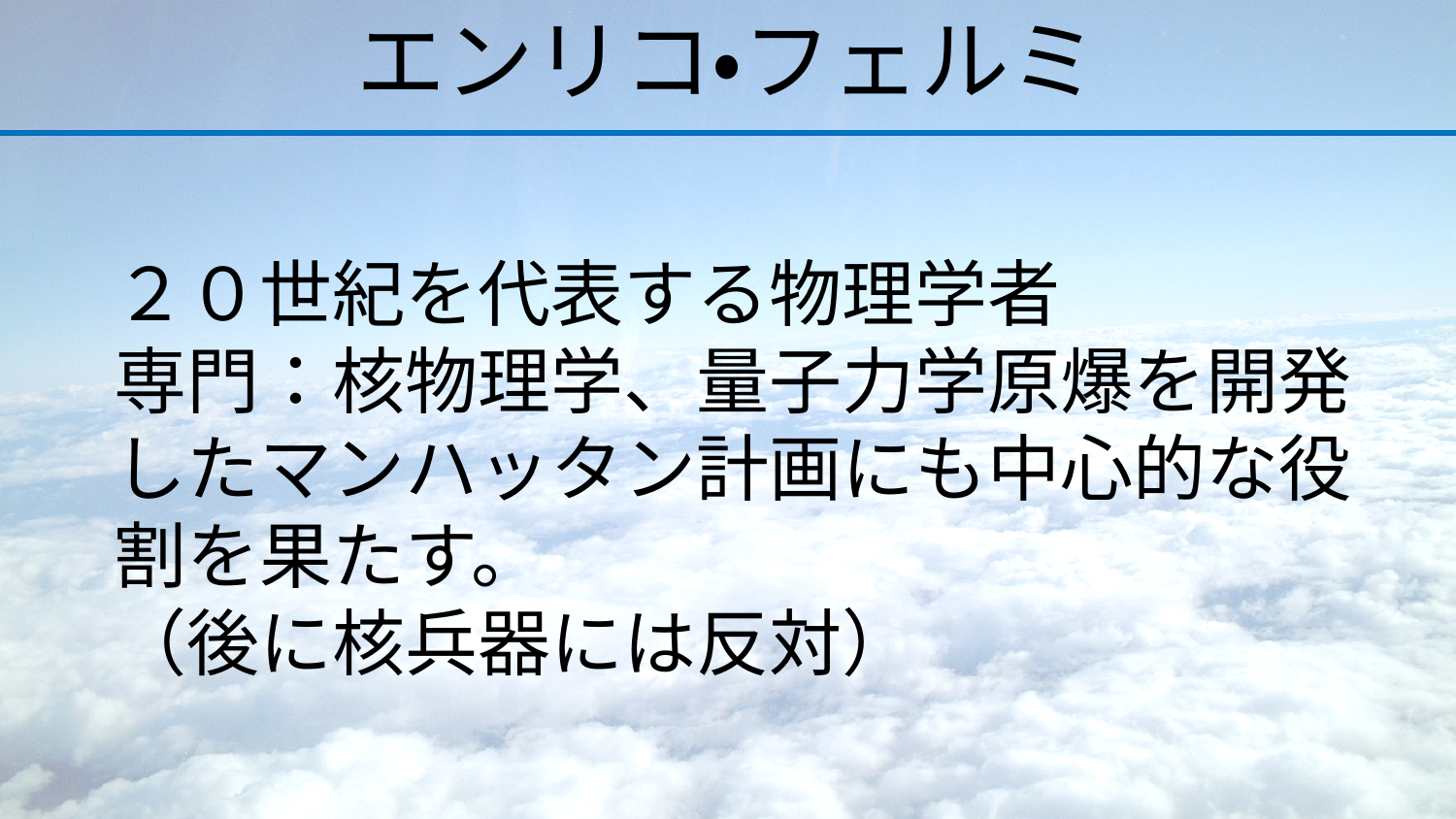

# エンリコ・フェルミ

２０世紀を代表する物理学者
専門：核物理学、量子力学原爆を開発したマンハッタン計画にも中心的な役割を果たす。
（後に核兵器には反対）